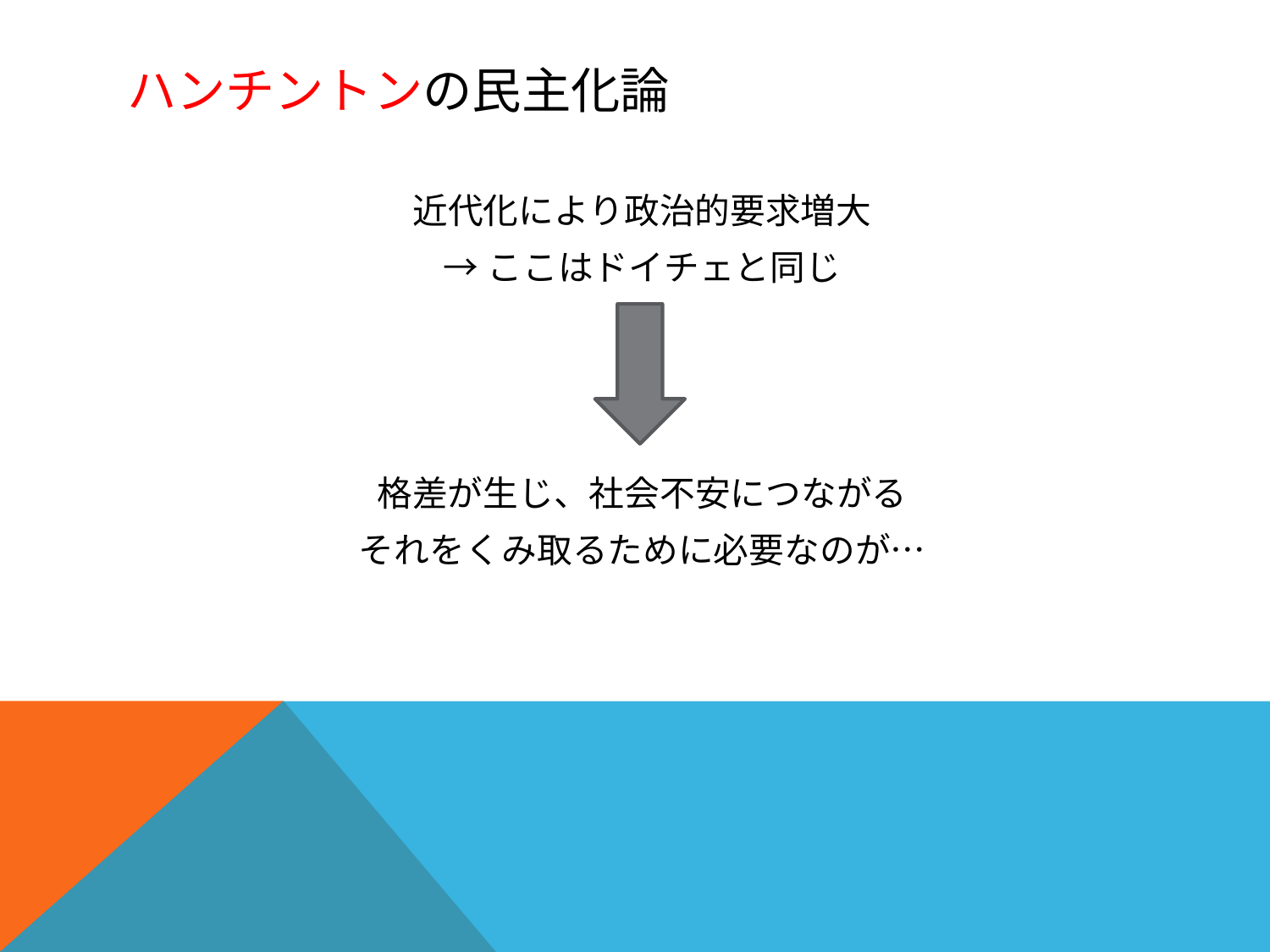

# ハンチントンの民主化論

近代化により政治的要求増大
→ここはドイチェと同じ

格差が生じ、社会不安につながる
それをくみ取るために必要なのが…